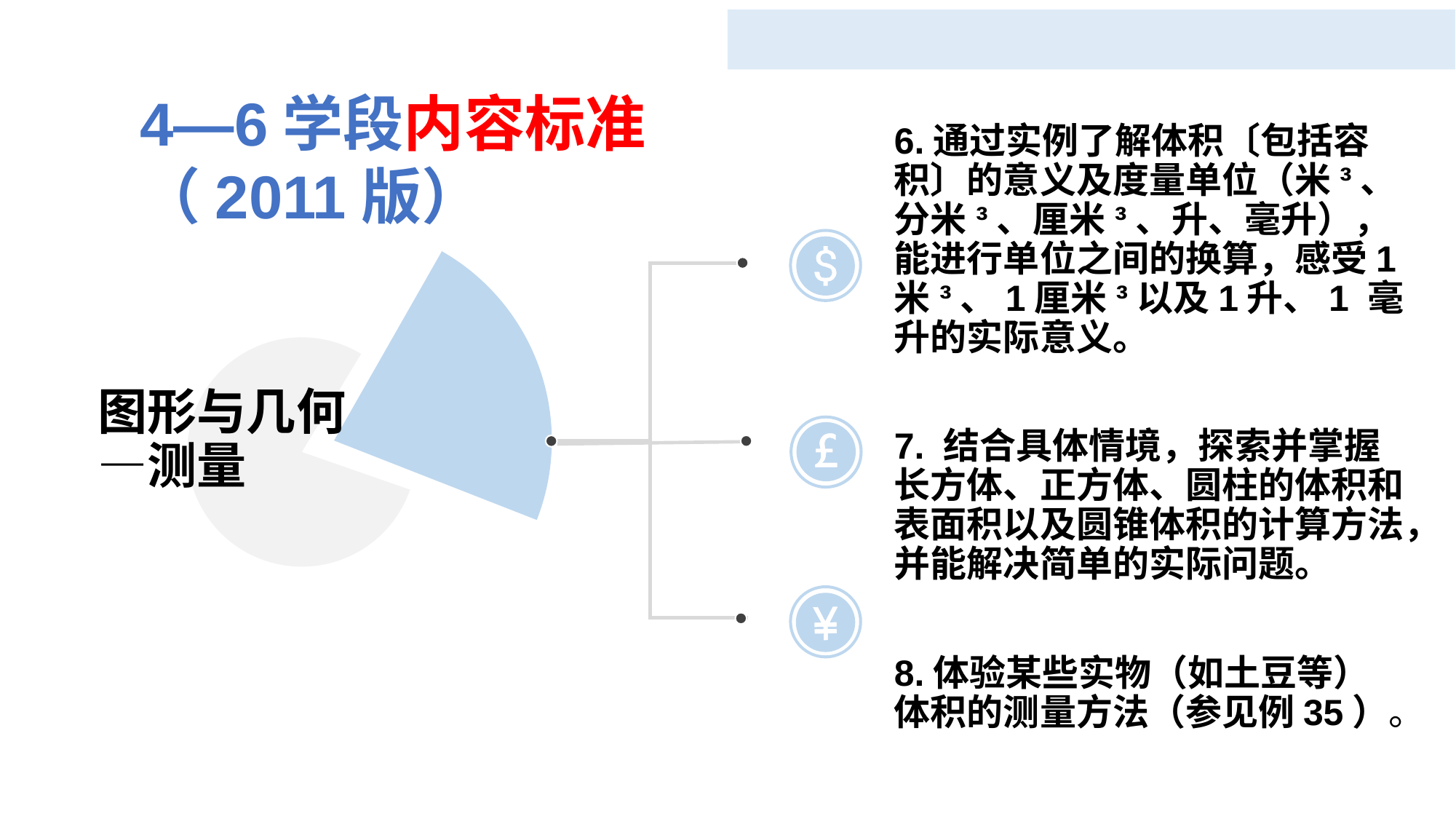

4—6学段内容标准（2011版）
6.通过实例了解体积〔包括容积〕的意义及度量单位（米³、分米³、厘米³、升、毫升），能进行单位之间的换算，感受1米³、1厘米³以及1升、1 毫升的实际意义。

7. 结合具体情境，探索并掌握长方体、正方体、圆柱的体积和表面积以及圆锥体积的计算方法，并能解决简单的实际问题。

8.体验某些实物（如土豆等）体积的测量方法（参见例35）。

# 图形与几何 —测量